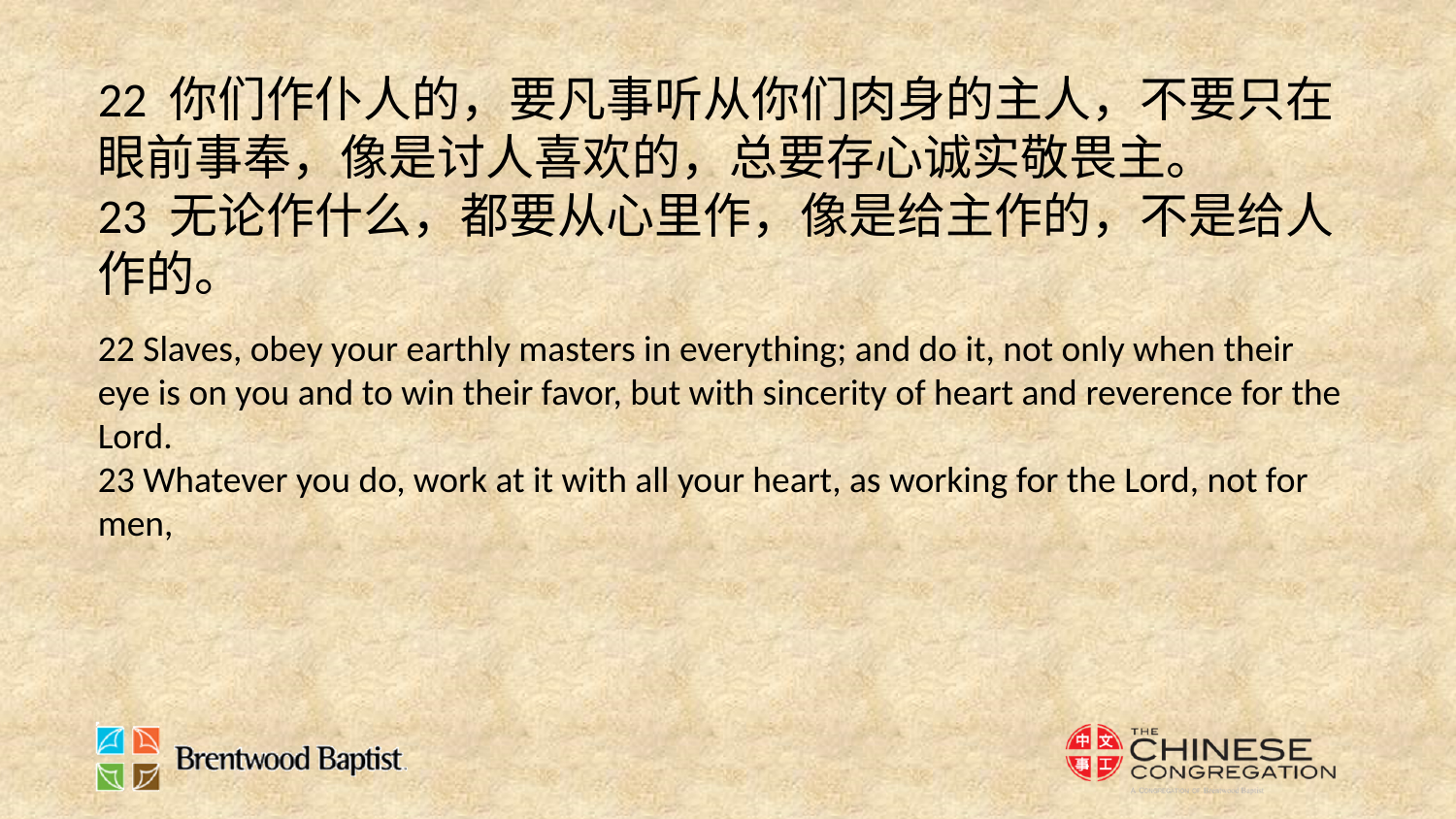

22 你们作仆人的，要凡事听从你们肉身的主人，不要只在眼前事奉，像是讨人喜欢的，总要存心诚实敬畏主。
23 无论作什么，都要从心里作，像是给主作的，不是给人作的。

22 Slaves, obey your earthly masters in everything; and do it, not only when their eye is on you and to win their favor, but with sincerity of heart and reverence for the Lord.
23 Whatever you do, work at it with all your heart, as working for the Lord, not for men,